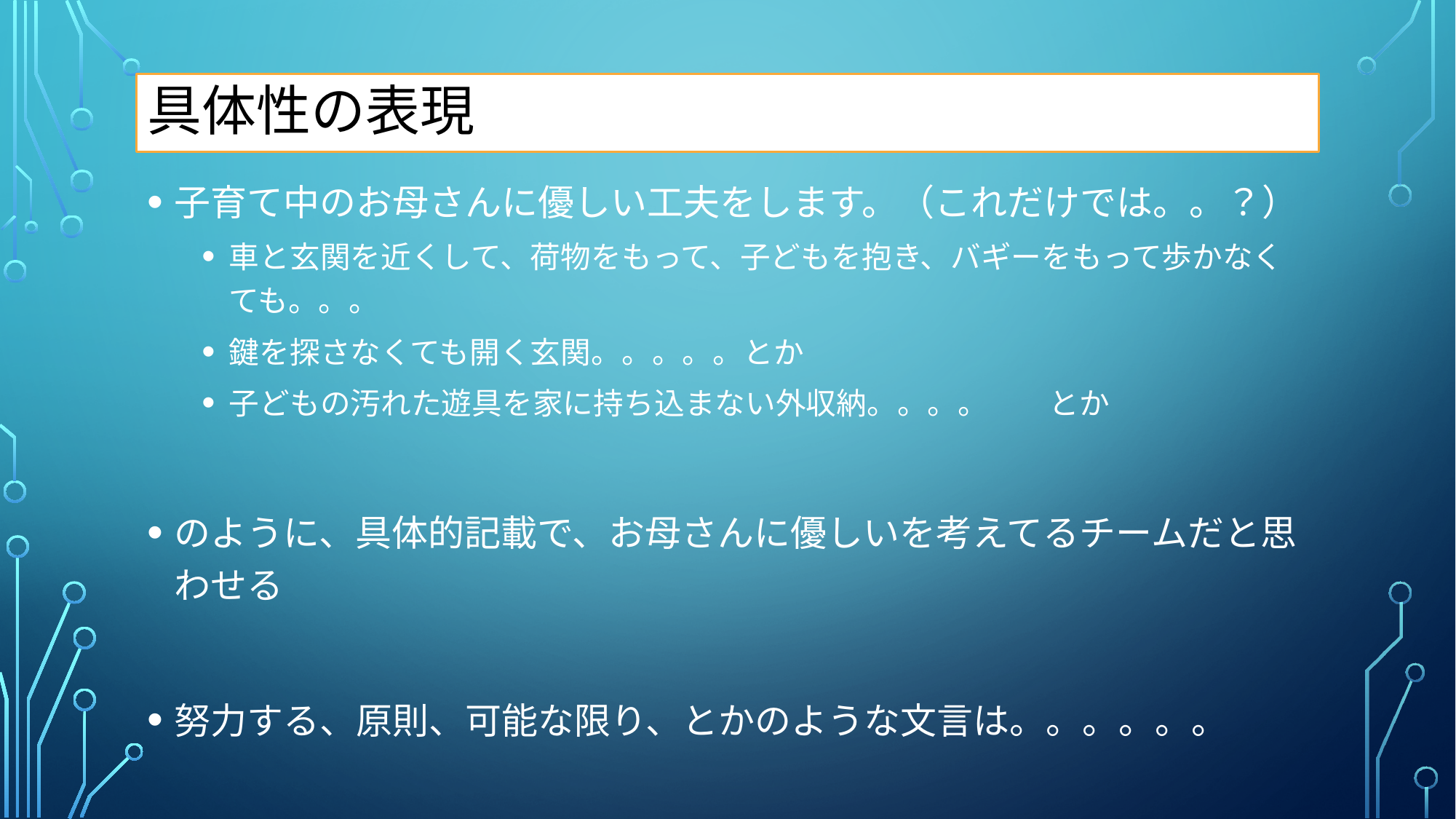

# 具体性の表現
子育て中のお母さんに優しい工夫をします。（これだけでは。。？）
車と玄関を近くして、荷物をもって、子どもを抱き、バギーをもって歩かなくても。。。
鍵を探さなくても開く玄関。。。。。とか
子どもの汚れた遊具を家に持ち込まない外収納。。。。　　とか

のように、具体的記載で、お母さんに優しいを考えてるチームだと思わせる

努力する、原則、可能な限り、とかのような文言は。。。。。。